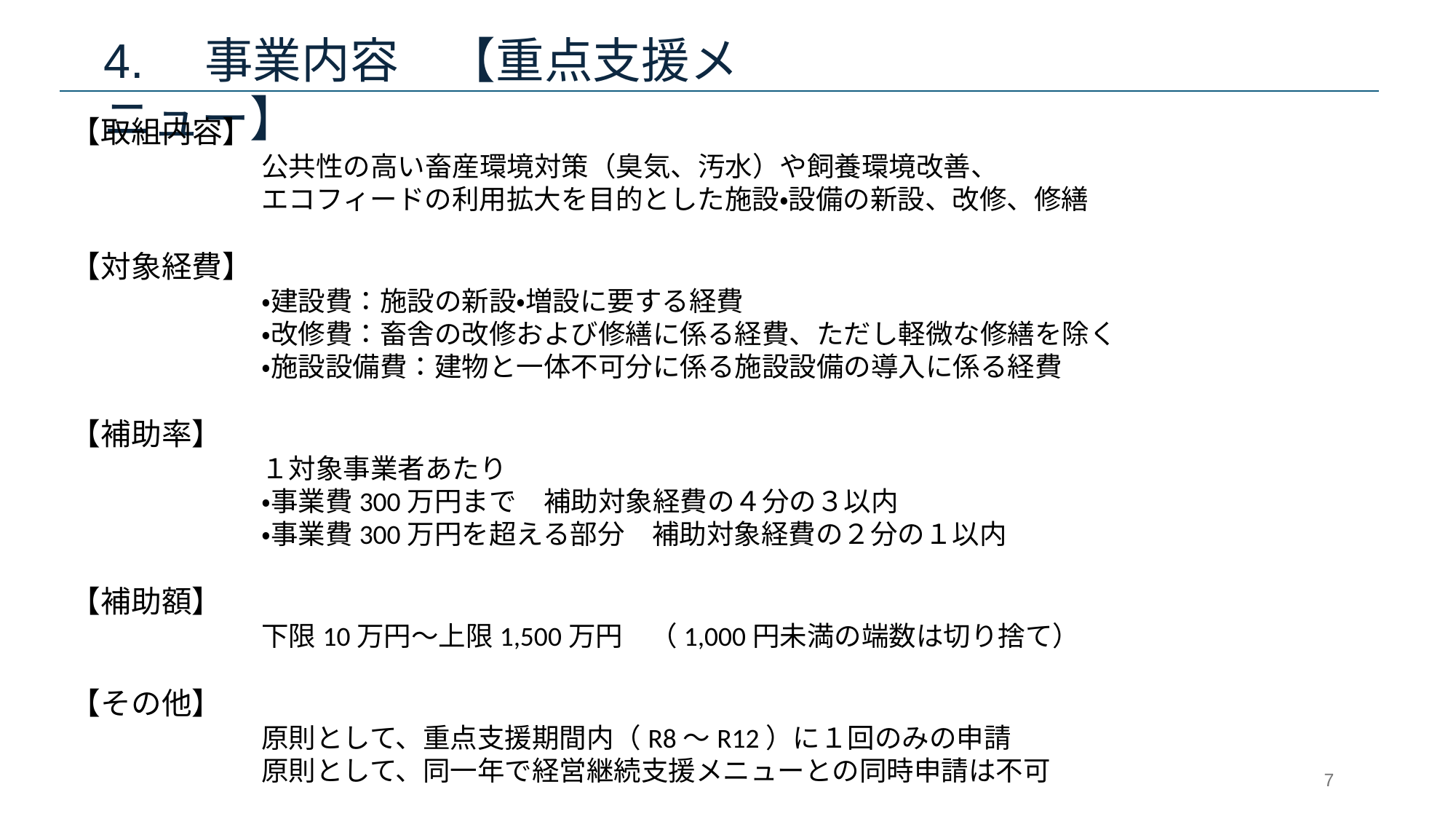

# 4.　事業内容　【重点支援メニュー】

【取組内容】
　　　　　　　公共性の高い畜産環境対策（臭気、汚水）や飼養環境改善、
　　　　　　　エコフィードの利用拡大を目的とした施設・設備の新設、改修、修繕

【対象経費】
　　　　　　　・建設費：施設の新設・増設に要する経費
　　　　　　　・改修費：畜舎の改修および修繕に係る経費、ただし軽微な修繕を除く
　　　　　　　・施設設備費：建物と一体不可分に係る施設設備の導入に係る経費

【補助率】
　　　　　　　１対象事業者あたり
　　　　　　　・事業費300万円まで　補助対象経費の４分の３以内
　　　　　　　・事業費300万円を超える部分　補助対象経費の２分の１以内

【補助額】
　　　　　　　下限10万円～上限1,500万円　（1,000円未満の端数は切り捨て）

【その他】
　　　　　　　原則として、重点支援期間内（R8～R12）に１回のみの申請
　　　　　　　原則として、同一年で経営継続支援メニューとの同時申請は不可
7